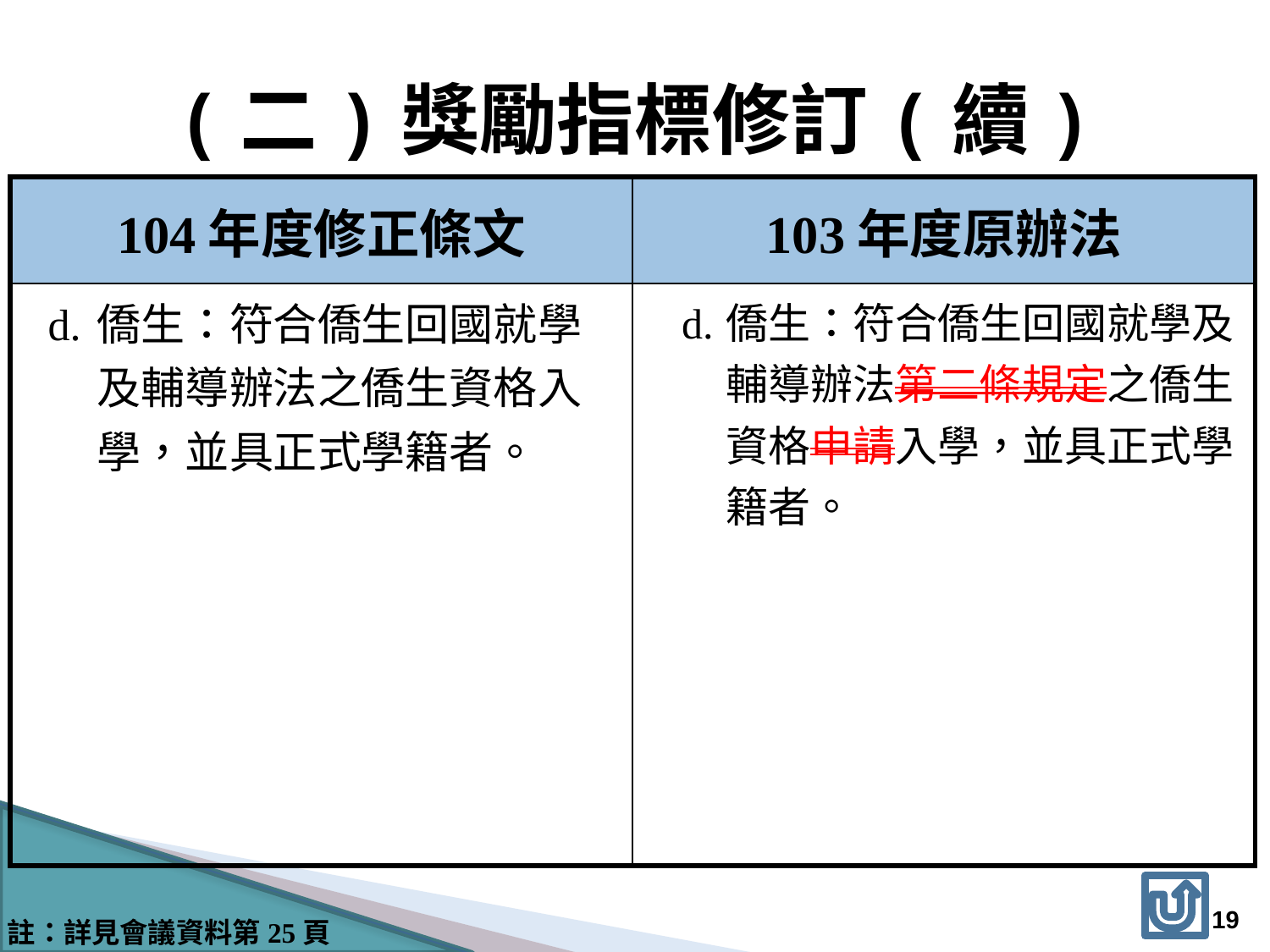

(二)獎勵指標修訂(續)
| 104年度修正條文 | 103年度原辦法 |
| --- | --- |
| d. 僑生：符合僑生回國就學及輔導辦法之僑生資格入學，並具正式學籍者。 | d. 僑生：符合僑生回國就學及輔導辦法第二條規定之僑生資格申請入學，並具正式學籍者。 |

19
註：詳見會議資料第25頁